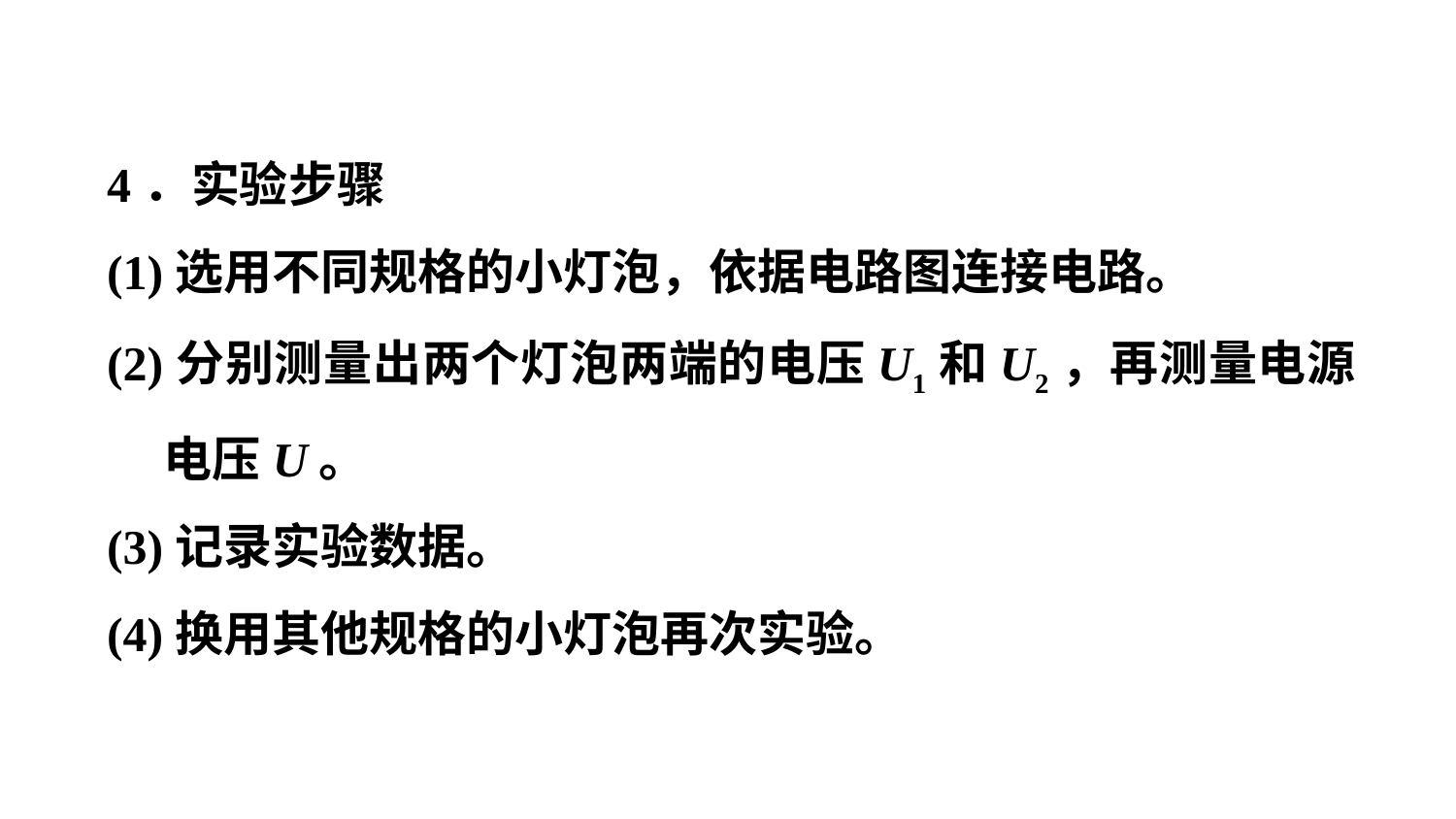

4．实验步骤
(1)选用不同规格的小灯泡，依据电路图连接电路。
(2)分别测量出两个灯泡两端的电压U1和U2，再测量电源电压U。
(3)记录实验数据。
(4)换用其他规格的小灯泡再次实验。